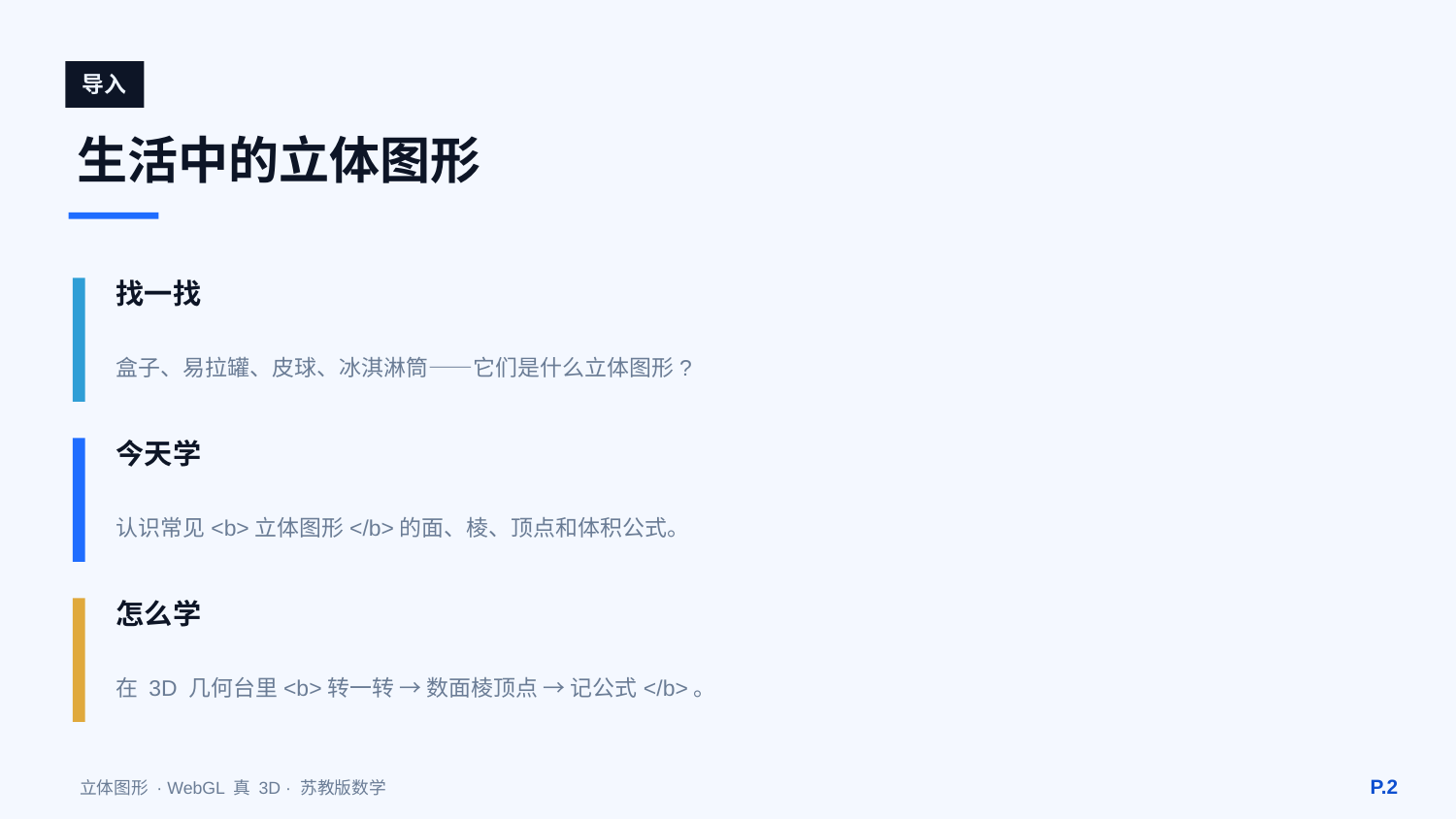

导入

生活中的立体图形

找一找

盒子、易拉罐、皮球、冰淇淋筒——它们是什么立体图形?
今天学

认识常见<b>立体图形</b>的面、棱、顶点和体积公式。
怎么学

在 3D 几何台里<b>转一转 → 数面棱顶点 → 记公式</b>。
P.2
立体图形 · WebGL 真 3D · 苏教版数学